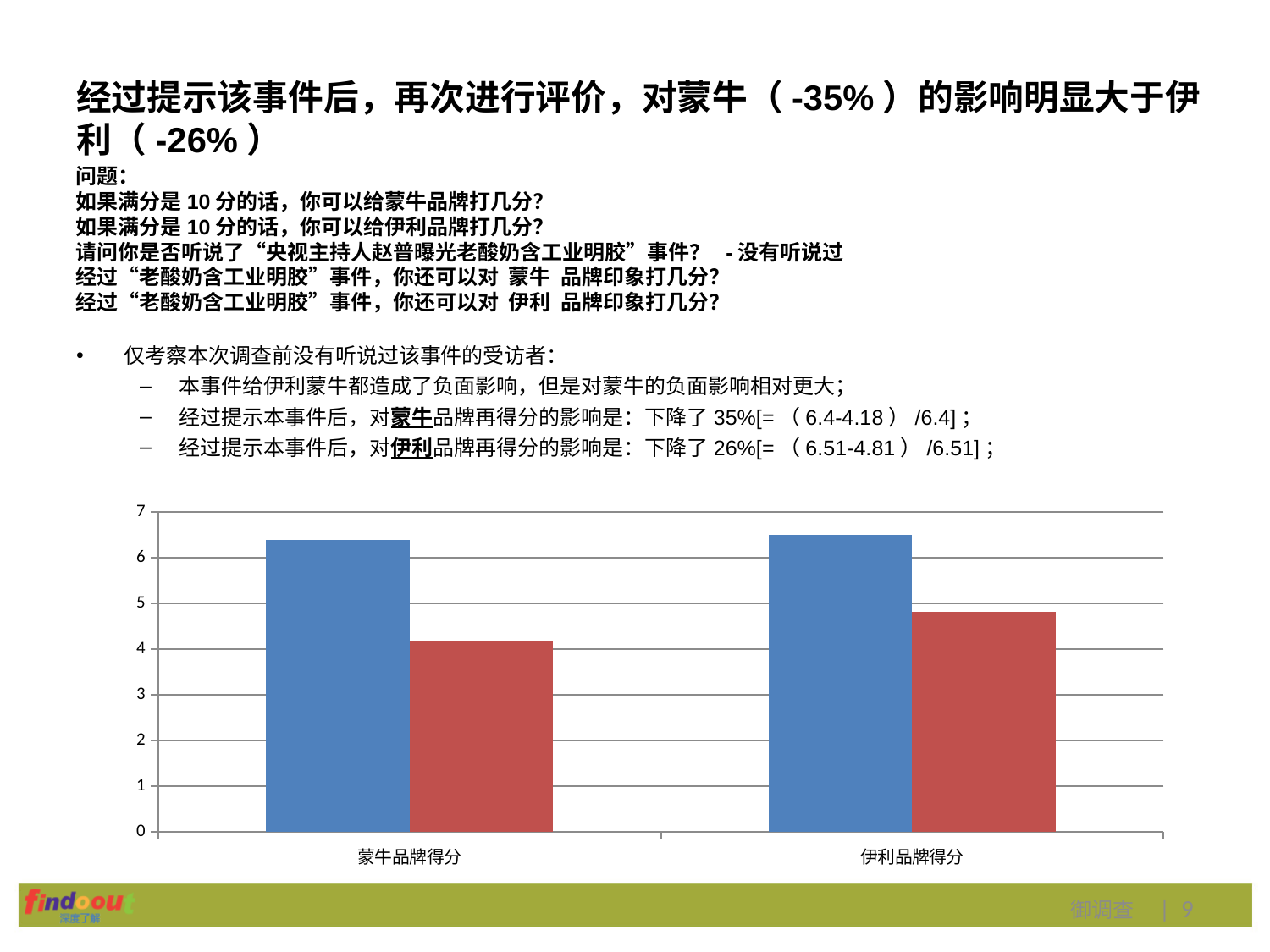

# 经过提示该事件后，再次进行评价，对蒙牛（-35%）的影响明显大于伊利（-26%）
问题：
如果满分是10分的话，你可以给蒙牛品牌打几分？
如果满分是10分的话，你可以给伊利品牌打几分？
请问你是否听说了“央视主持人赵普曝光老酸奶含工业明胶”事件？  -没有听说过
经过“老酸奶含工业明胶”事件，你还可以对  蒙牛  品牌印象打几分？
经过“老酸奶含工业明胶”事件，你还可以对  伊利  品牌印象打几分？
仅考察本次调查前没有听说过该事件的受访者：
本事件给伊利蒙牛都造成了负面影响，但是对蒙牛的负面影响相对更大；
经过提示本事件后，对蒙牛品牌再得分的影响是：下降了35%[=（6.4-4.18）/6.4]；
经过提示本事件后，对伊利品牌再得分的影响是：下降了26%[=（6.51-4.81）/6.51]；

### Chart

| Category | 没有听说该事件时 | 经提示该事件后 |
|---|---|---|
| 蒙牛品牌得分 | 6.4 | 4.18 |
| 伊利品牌得分 | 6.51 | 4.81 |
御调查   |  9